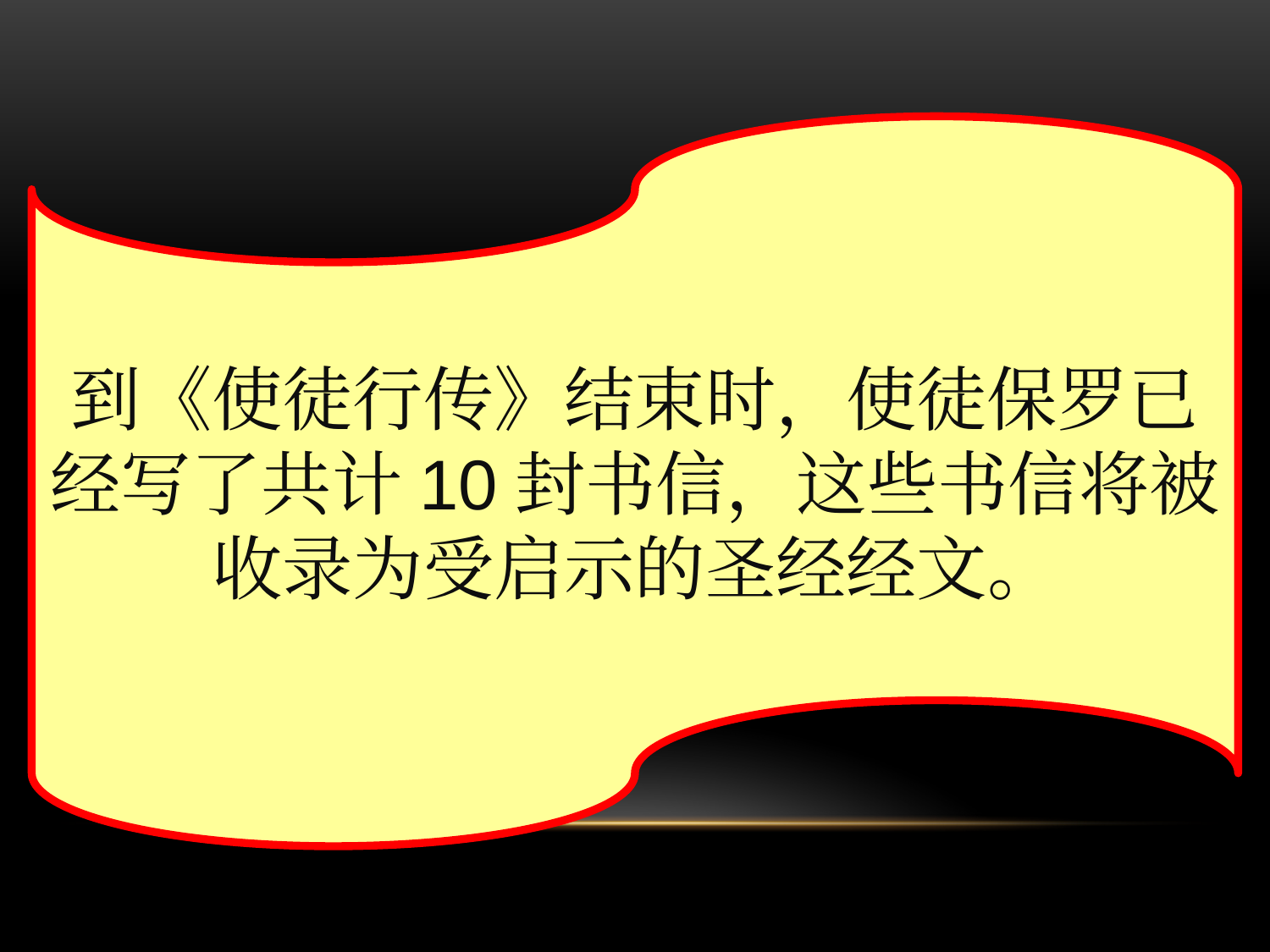

到《使徒行传》结束时，使徒保罗已经写了共计10封书信，这些书信将被收录为受启示的圣经经文。